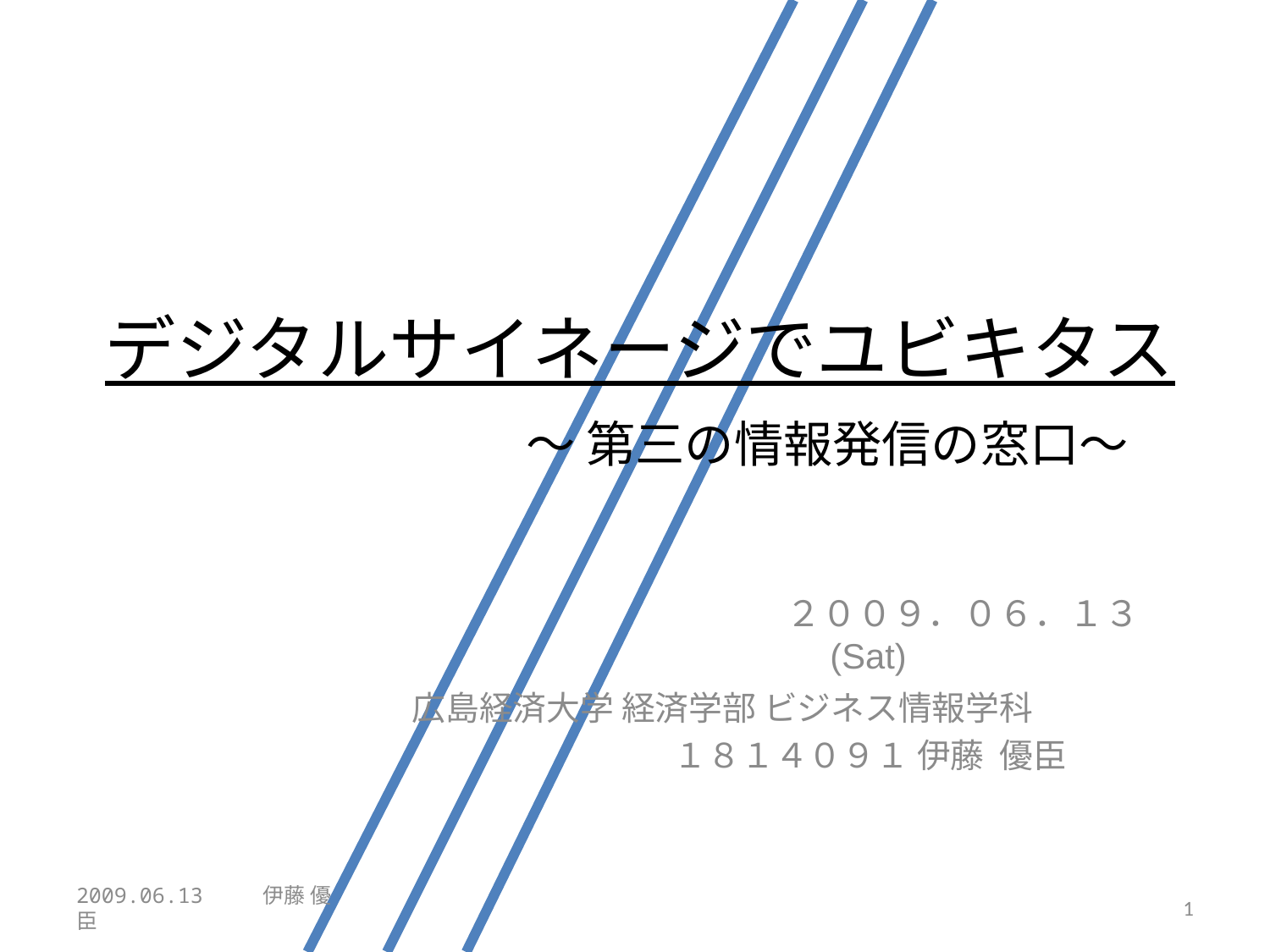

# デジタルサイネージでユビキタス
～ 第三の情報発信の窓口～

広島経済大学 経済学部 ビジネス情報学科
１８１４０９１ 伊藤  優臣
２００９．０６．１３　(Sat)
2009.06.13 　　伊藤 優臣
1